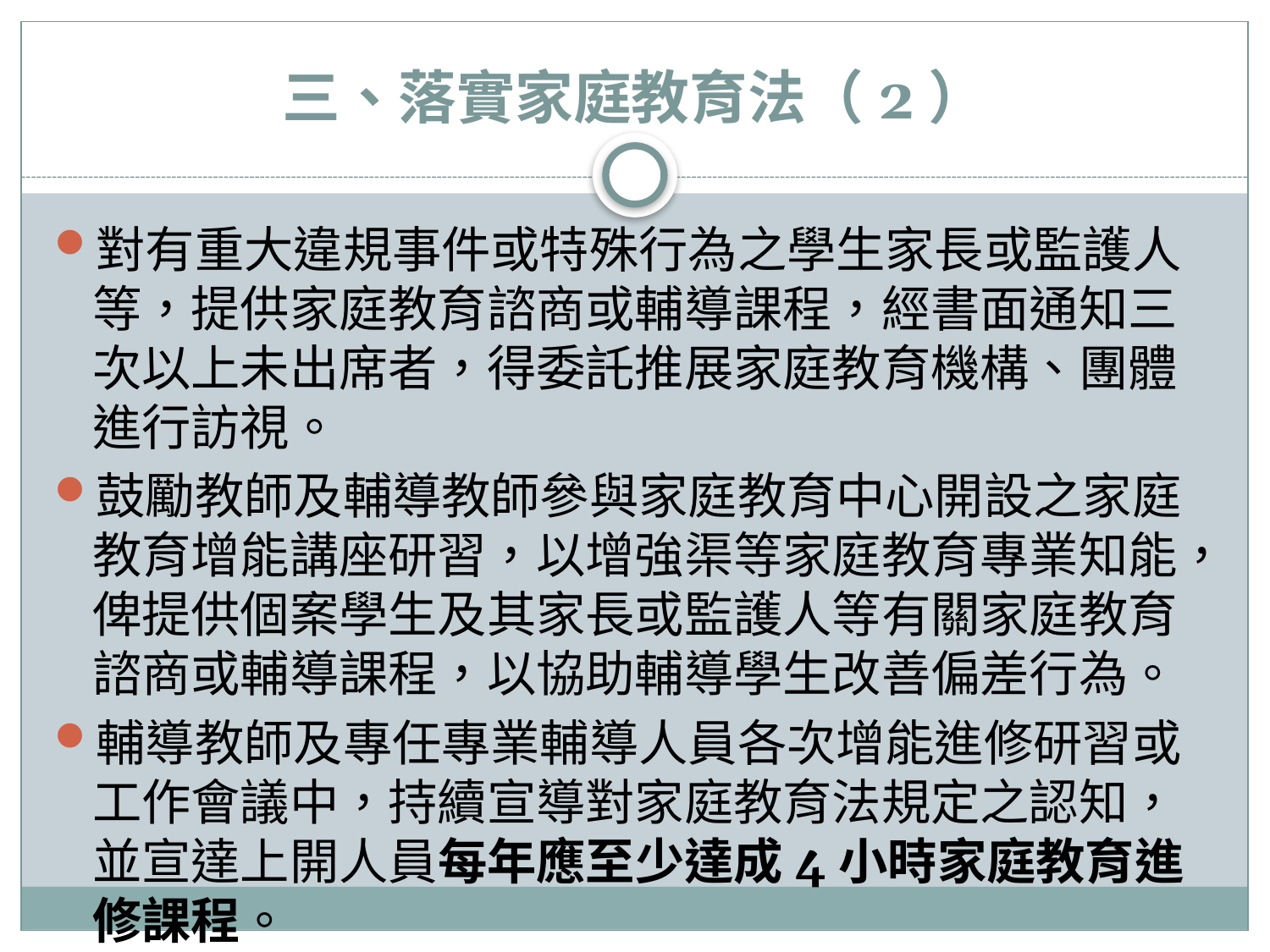

# 三、落實家庭教育法（2）
對有重大違規事件或特殊行為之學生家長或監護人等，提供家庭教育諮商或輔導課程，經書面通知三次以上未出席者，得委託推展家庭教育機構、團體進行訪視。
鼓勵教師及輔導教師參與家庭教育中心開設之家庭教育增能講座研習，以增強渠等家庭教育專業知能，俾提供個案學生及其家長或監護人等有關家庭教育諮商或輔導課程，以協助輔導學生改善偏差行為。
輔導教師及專任專業輔導人員各次增能進修研習或工作會議中，持續宣導對家庭教育法規定之認知，並宣達上開人員每年應至少達成4小時家庭教育進修課程。